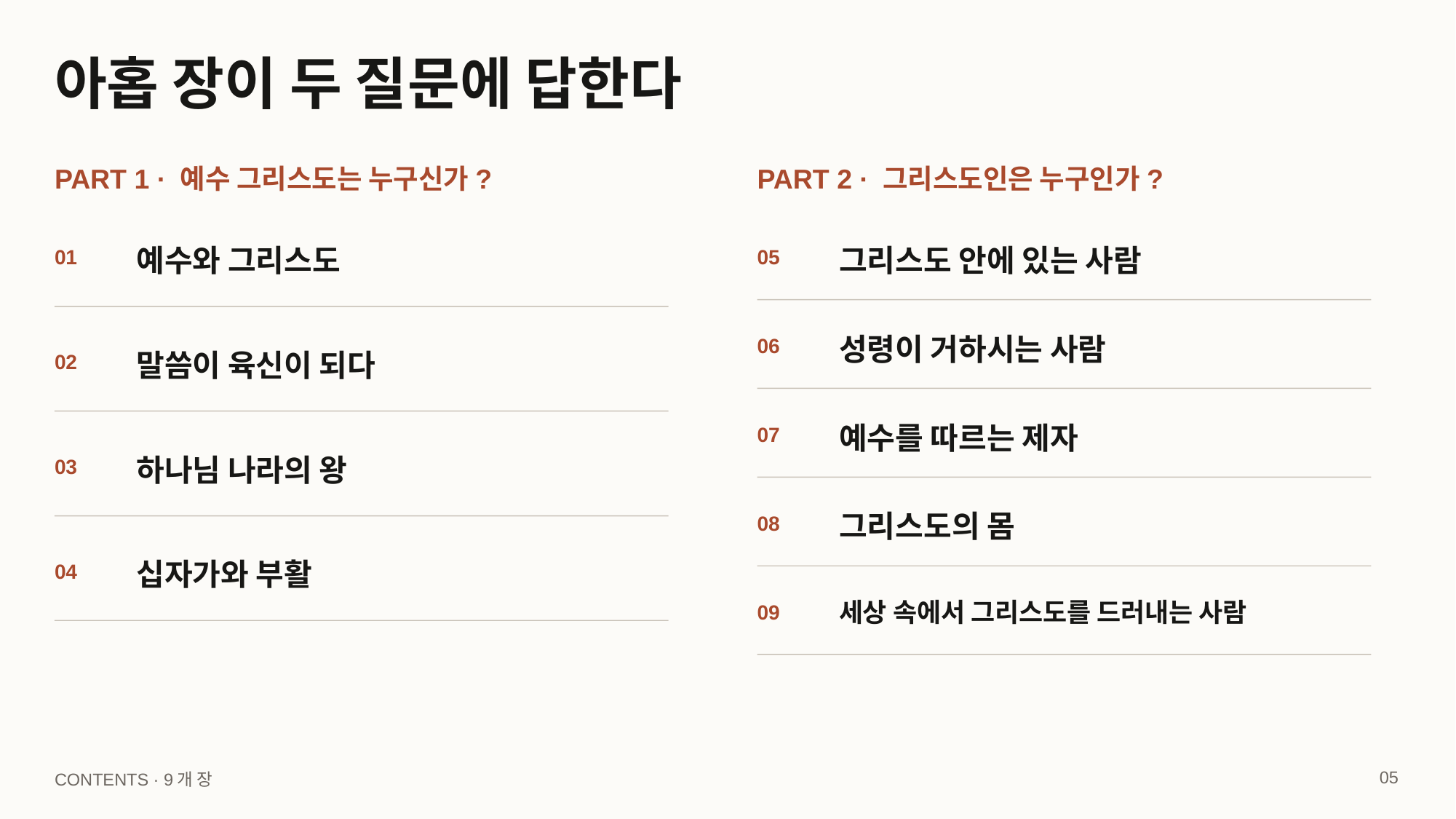

아홉 장이 두 질문에 답한다
PART 1 · 예수 그리스도는 누구신가?
PART 2 · 그리스도인은 누구인가?
예수와 그리스도
그리스도 안에 있는 사람
01
05

성령이 거하시는 사람
06
말씀이 육신이 되다
02

예수를 따르는 제자
07
하나님 나라의 왕
03

그리스도의 몸
08

십자가와 부활
04

세상 속에서 그리스도를 드러내는 사람
09

05
CONTENTS · 9개 장